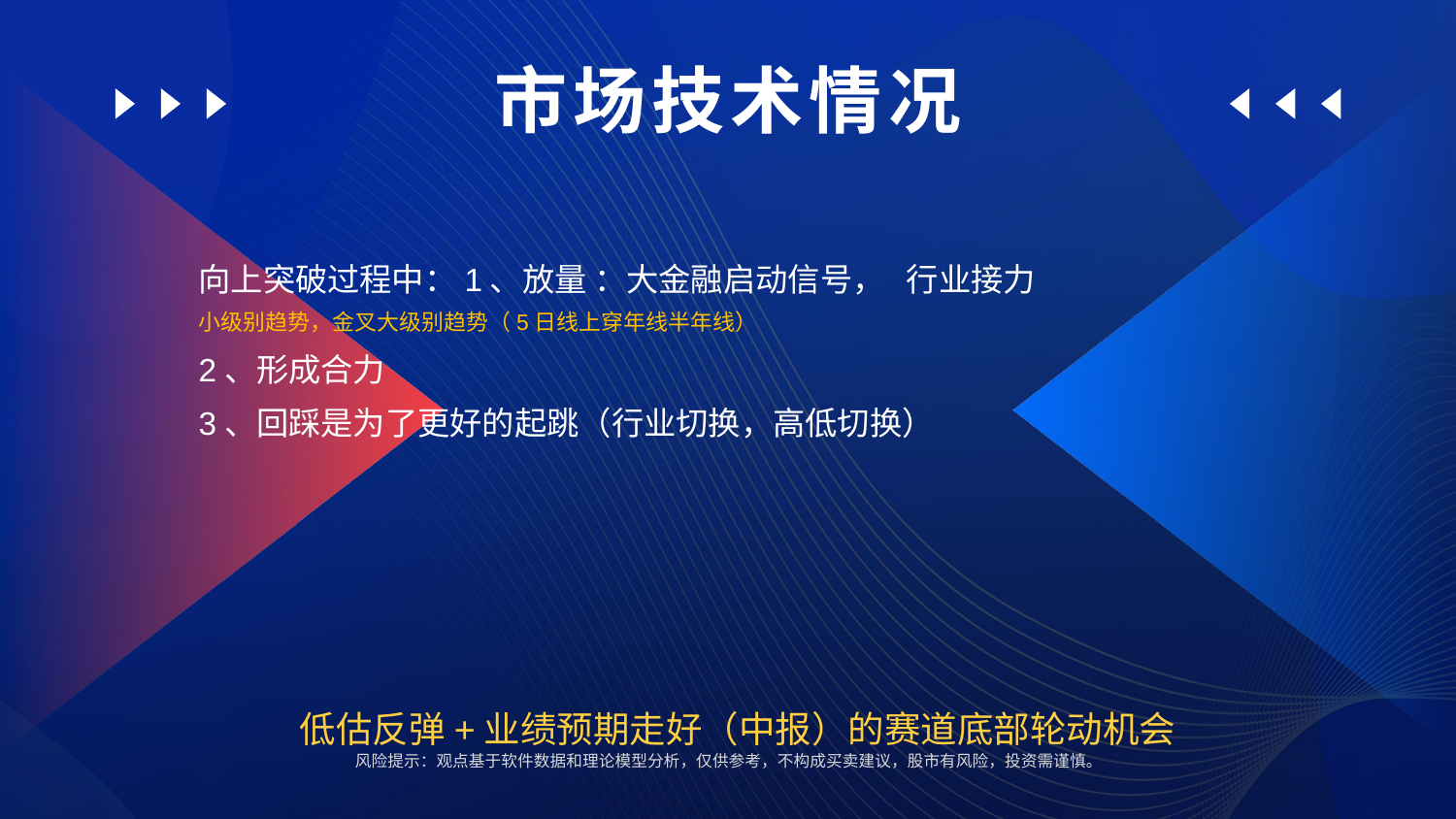

市场技术情况
向上突破过程中：1、放量 ：大金融启动信号，   行业接力
小级别趋势，金叉大级别趋势（5日线上穿年线半年线）
2、形成合力
3、回踩是为了更好的起跳（行业切换，高低切换）
低估反弹+业绩预期走好（中报）的赛道底部轮动机会